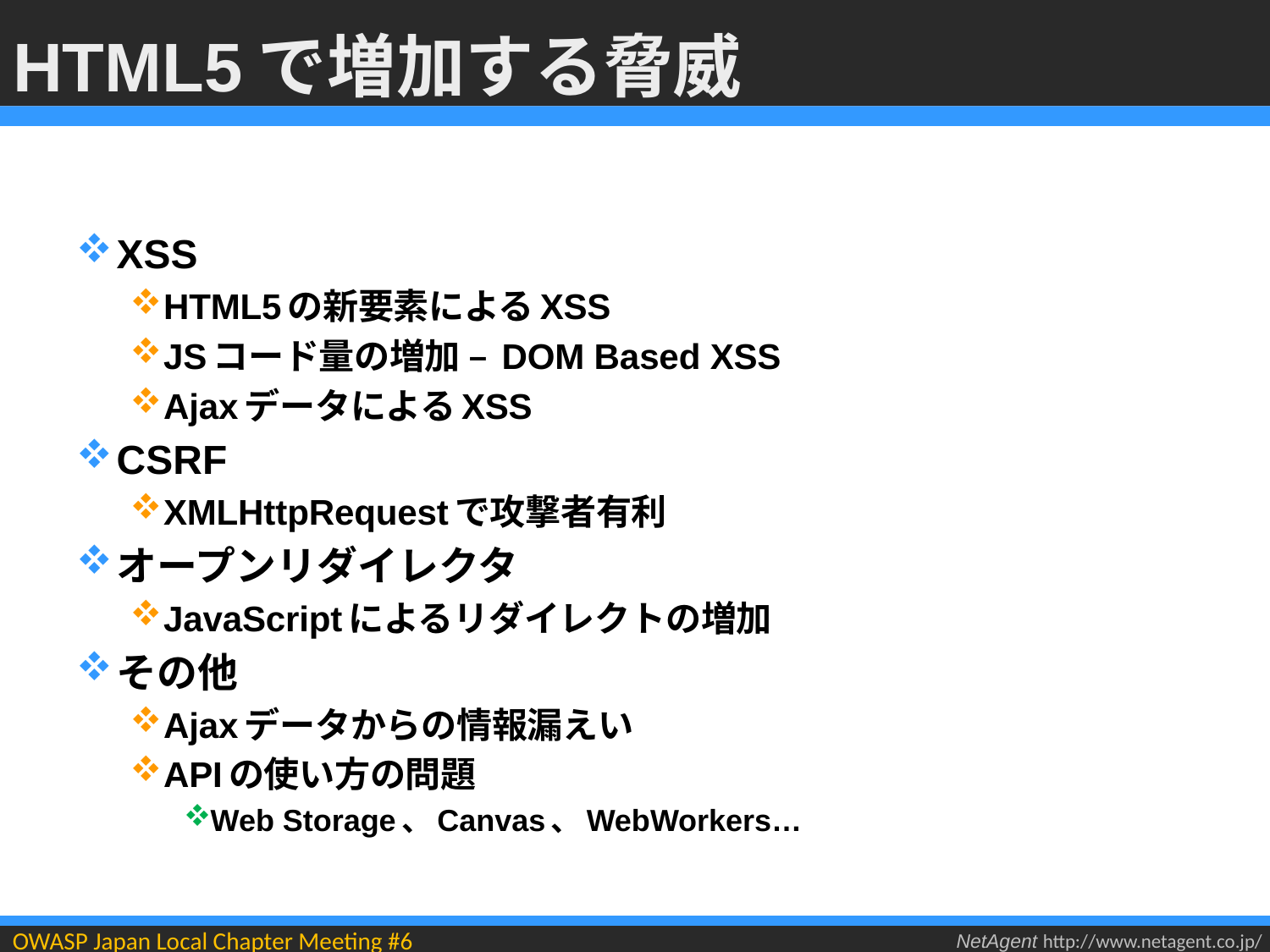

# HTML5で増加する脅威
XSS
HTML5の新要素によるXSS
JSコード量の増加 – DOM Based XSS
AjaxデータによるXSS
CSRF
XMLHttpRequestで攻撃者有利
オープンリダイレクタ
JavaScriptによるリダイレクトの増加
その他
Ajaxデータからの情報漏えい
APIの使い方の問題
Web Storage、Canvas、WebWorkers…